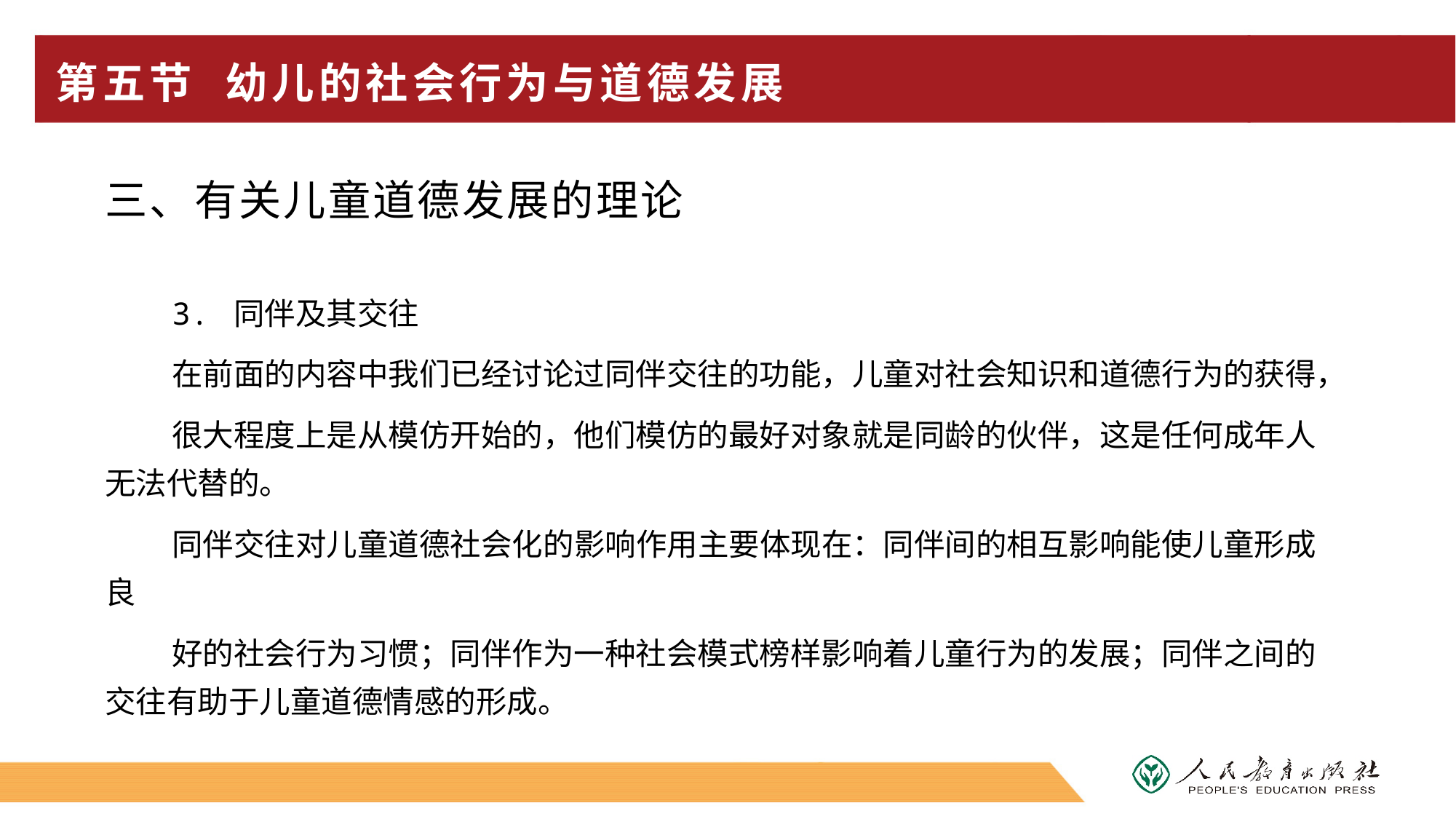

# 第五节  幼儿的社会行为与道德发展
三、有关儿童道德发展的理论
3. 同伴及其交往
在前面的内容中我们已经讨论过同伴交往的功能，儿童对社会知识和道德行为的获得，
很大程度上是从模仿开始的，他们模仿的最好对象就是同龄的伙伴，这是任何成年人无法代替的。
同伴交往对儿童道德社会化的影响作用主要体现在：同伴间的相互影响能使儿童形成良
好的社会行为习惯；同伴作为一种社会模式榜样影响着儿童行为的发展；同伴之间的交往有助于儿童道德情感的形成。